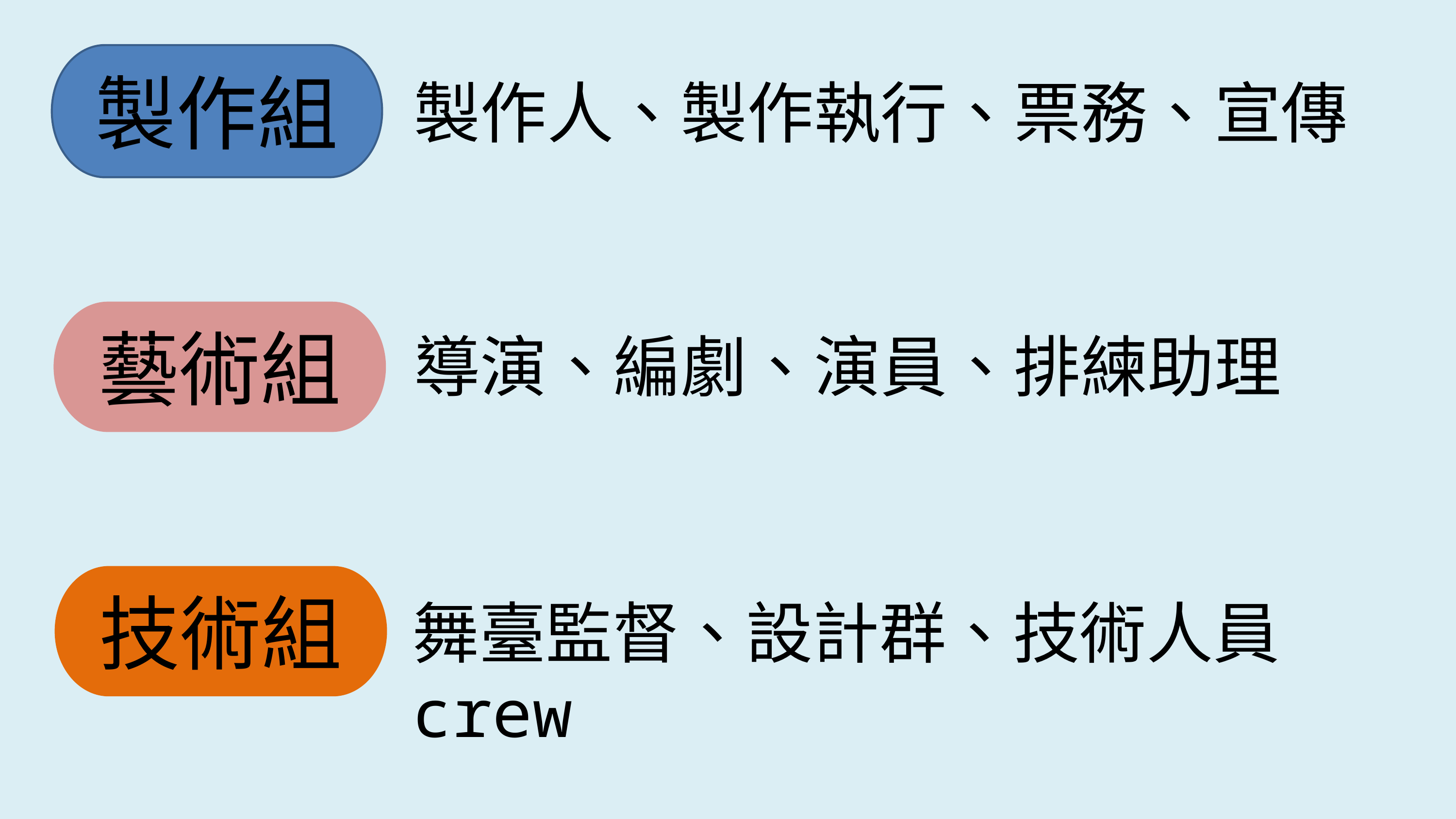

製作組
製作人、製作執行、票務、宣傳
藝術組
導演、編劇、演員、排練助理
技術組
舞臺監督、設計群、技術人員crew